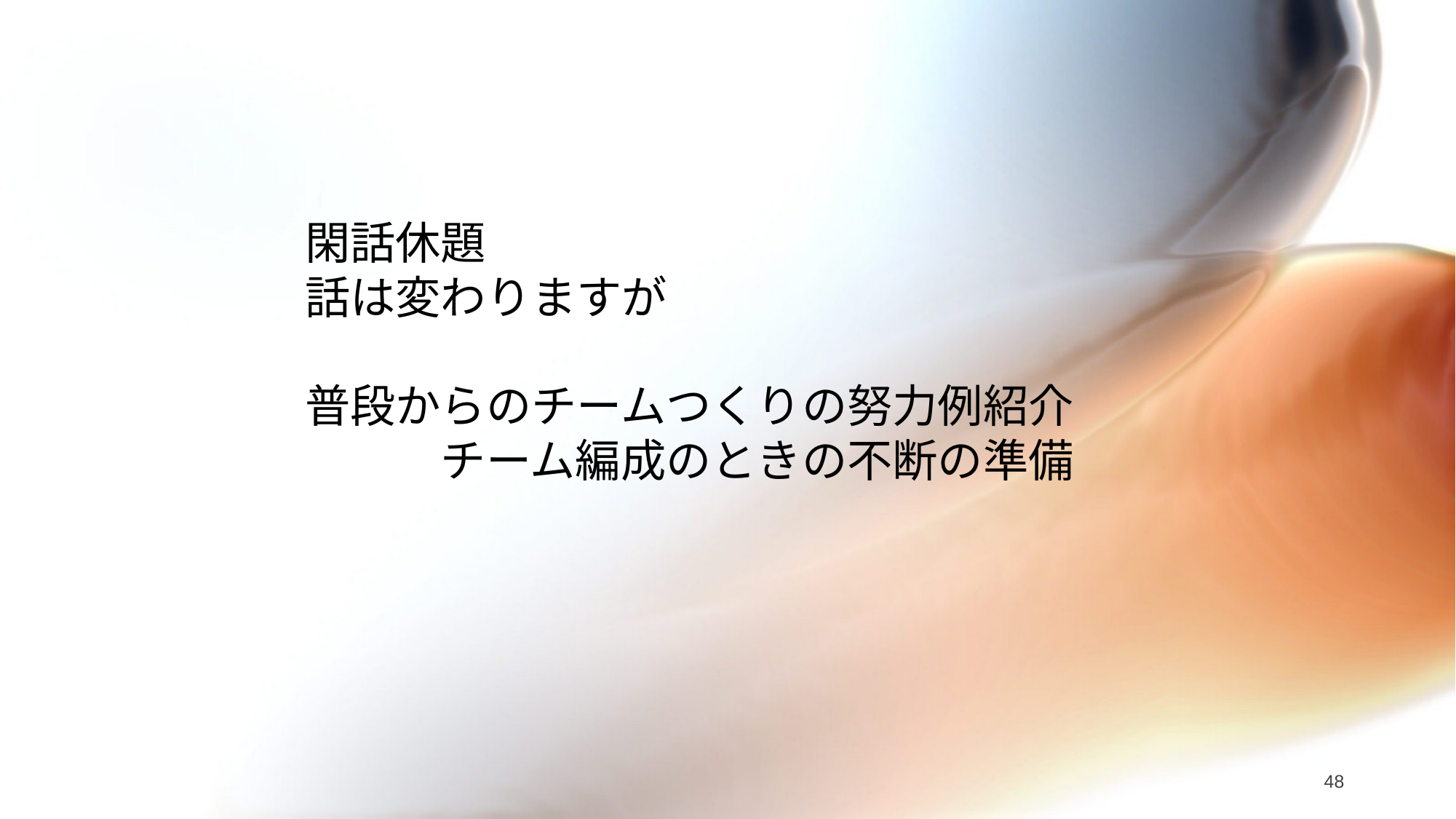

# 閑話休題 話は変わりますが 普段からのチームつくりの努力例紹介 　　　チーム編成のときの不断の準備
48